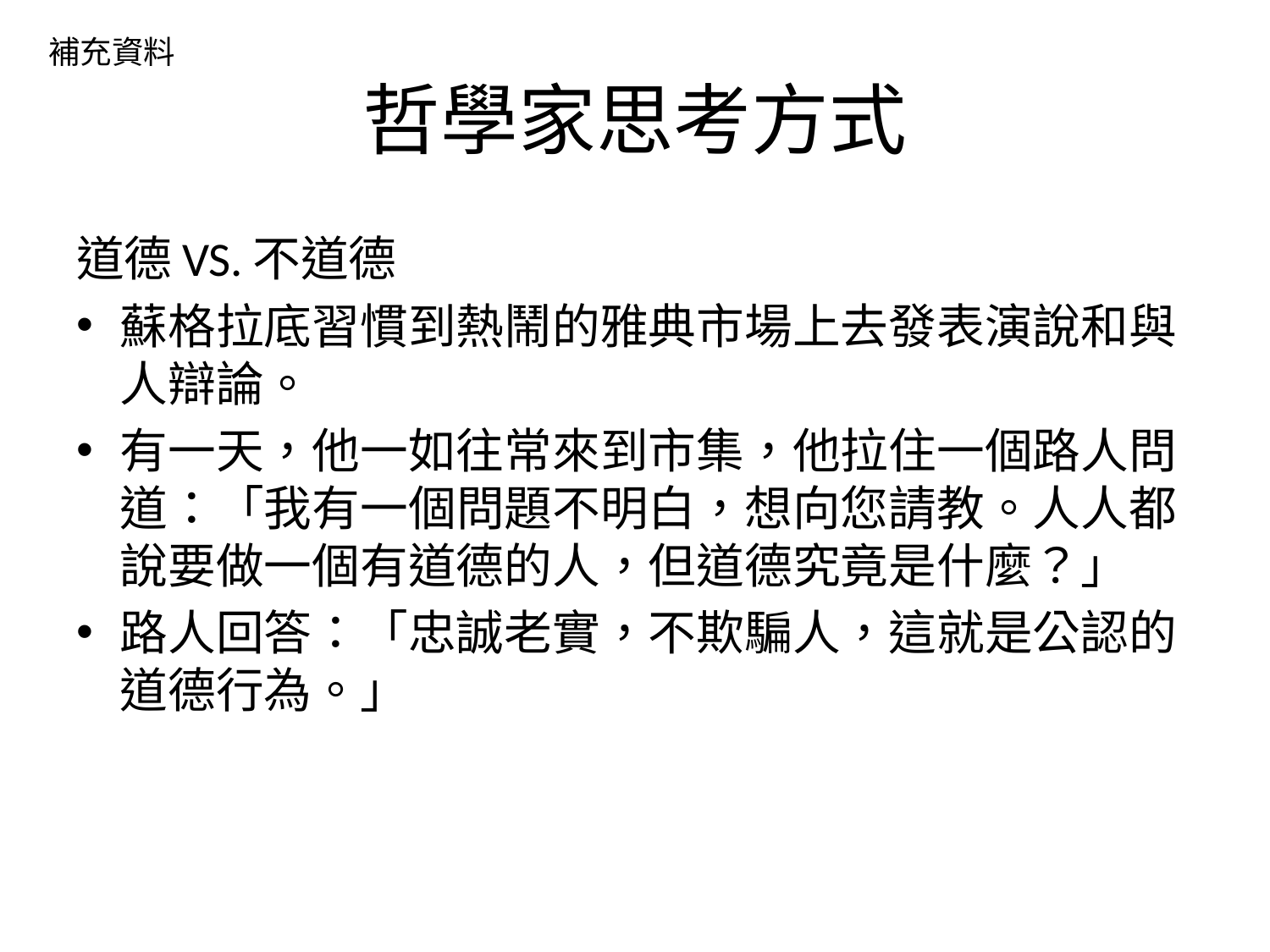

補充資料
# 哲學家思考方式
道德VS.不道德
蘇格拉底習慣到熱鬧的雅典市場上去發表演說和與人辯論。
有一天，他一如往常來到市集，他拉住一個路人問道：「我有一個問題不明白，想向您請教。人人都說要做一個有道德的人，但道德究竟是什麼？」
路人回答：「忠誠老實，不欺騙人，這就是公認的道德行為。」